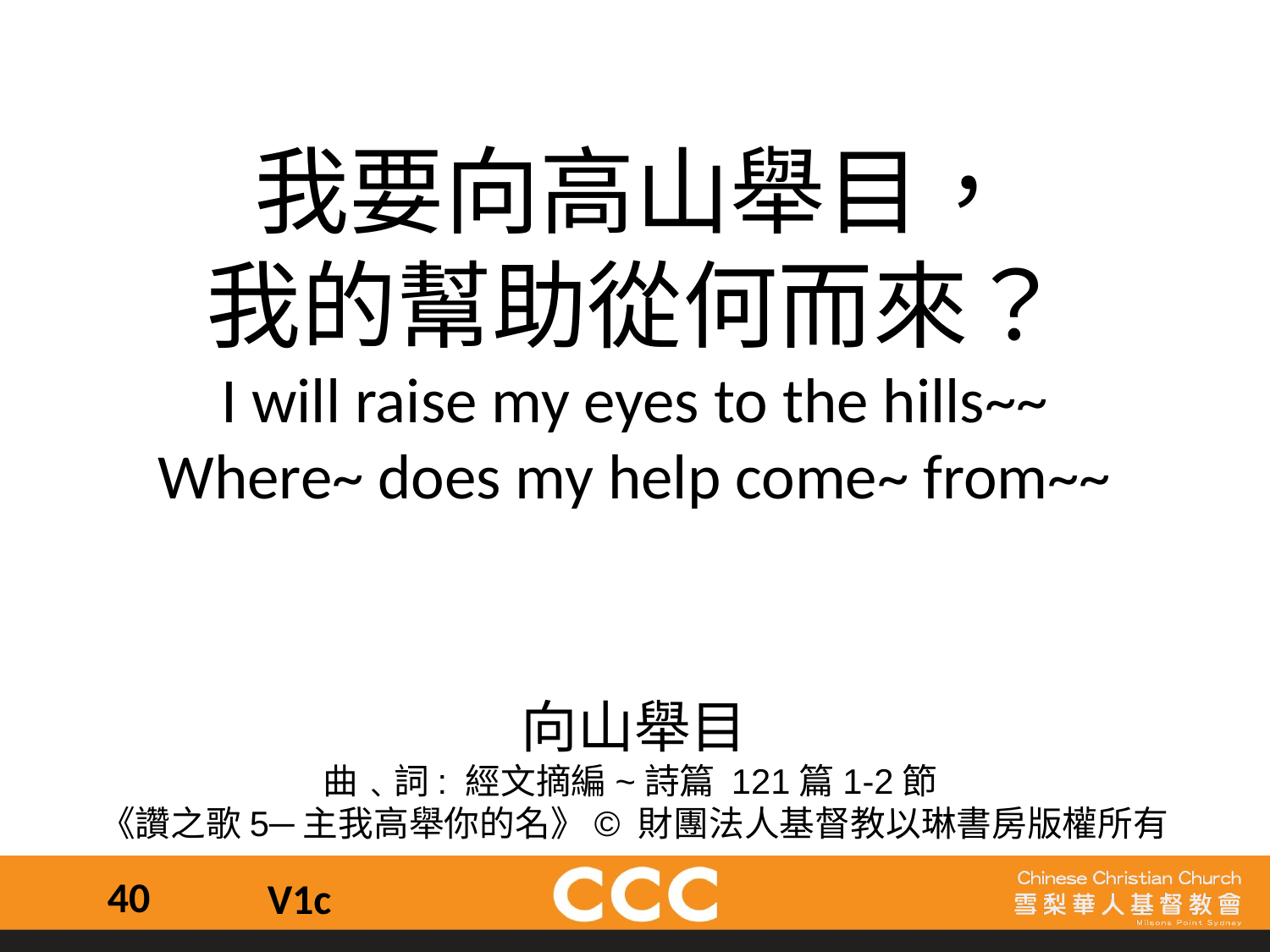

我要向高山舉目，
我的幫助從何而來？
I will raise my eyes to the hills~~
Where~ does my help come~ from~~

向山舉目
曲﹑詞: 經文摘編~詩篇 121篇1-2節
《讚之歌5─主我高舉你的名》© 財團法人基督教以琳書房版權所有
40
V1c